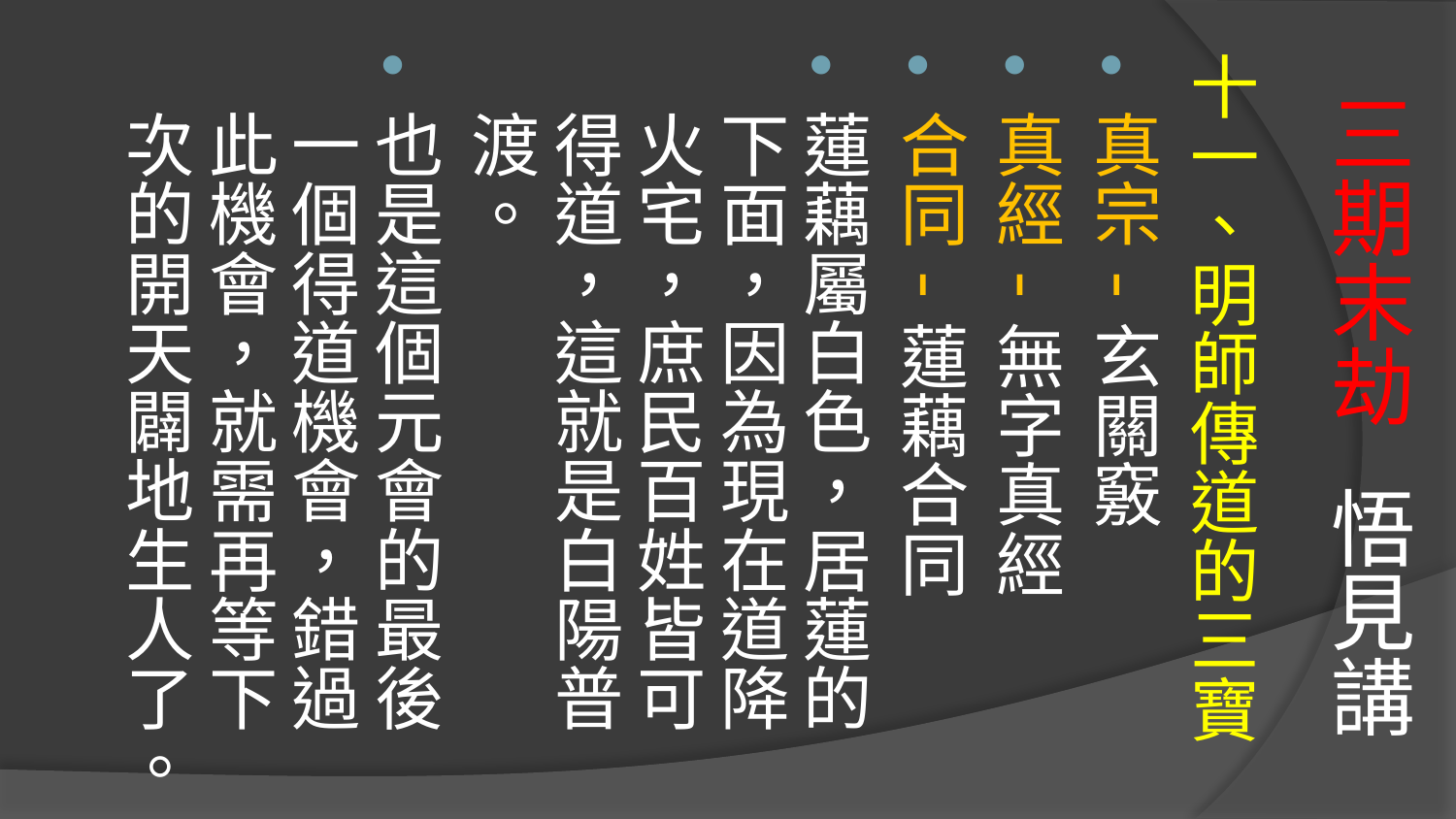

十一、明師傳道的三寶
真宗-玄關竅
真經-無字真經
合同-蓮藕合同
蓮藕屬白色，居蓮的下面，因為現在道降火宅，庶民百姓皆可得道，這就是白陽普渡。
也是這個元會的最後一個得道機會，錯過此機會，就需再等下次的開天闢地生人了。

# 三期末劫   悟見講